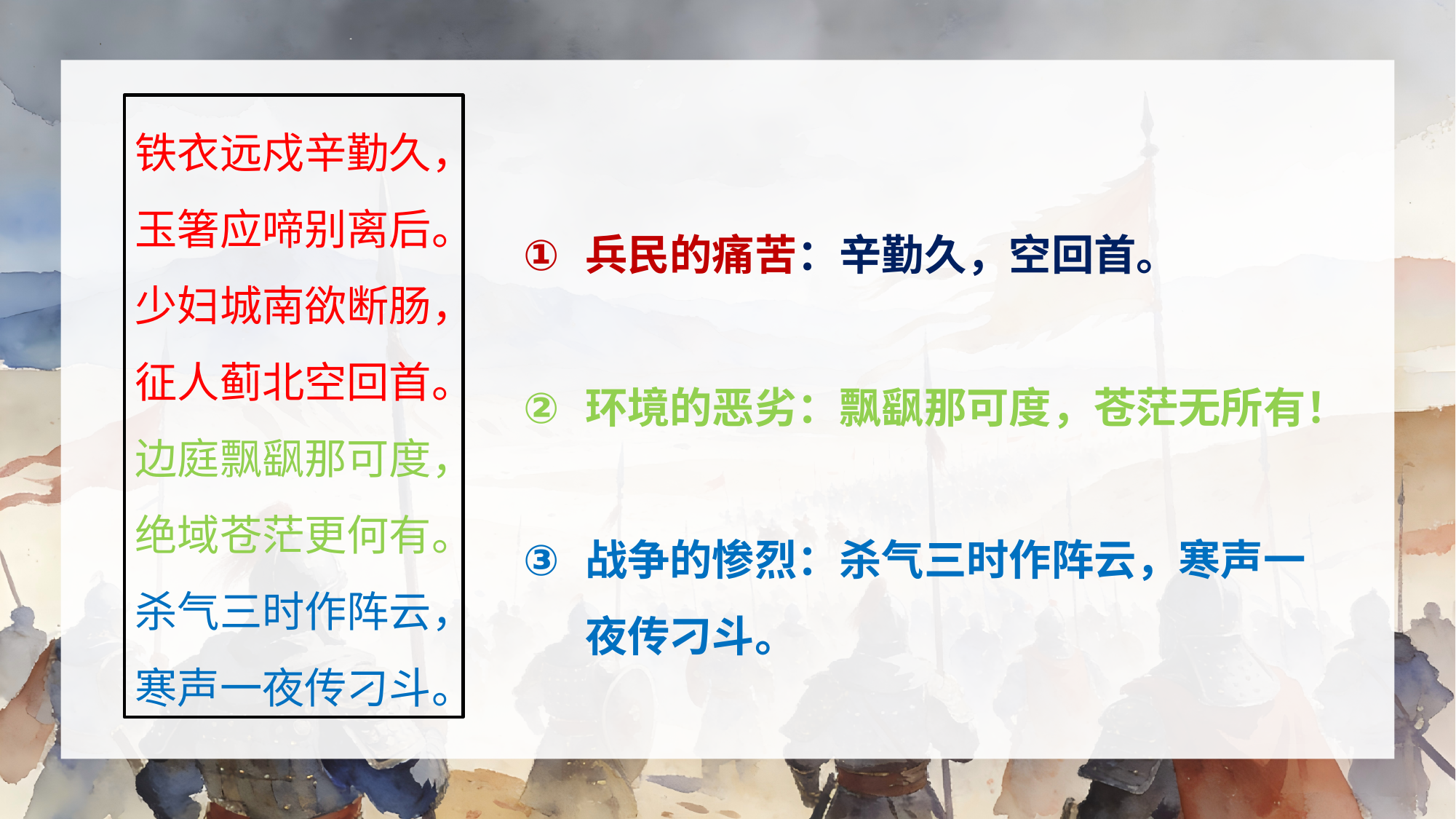

铁衣远戍辛勤久，玉箸应啼别离后。少妇城南欲断肠，征人蓟北空回首。
边庭飘飖那可度，绝域苍茫更何有。杀气三时作阵云，寒声一夜传刁斗。

兵民的痛苦：辛勤久，空回首。

环境的恶劣：飘飖那可度，苍茫无所有！

战争的惨烈：杀气三时作阵云，寒声一夜传刁斗。